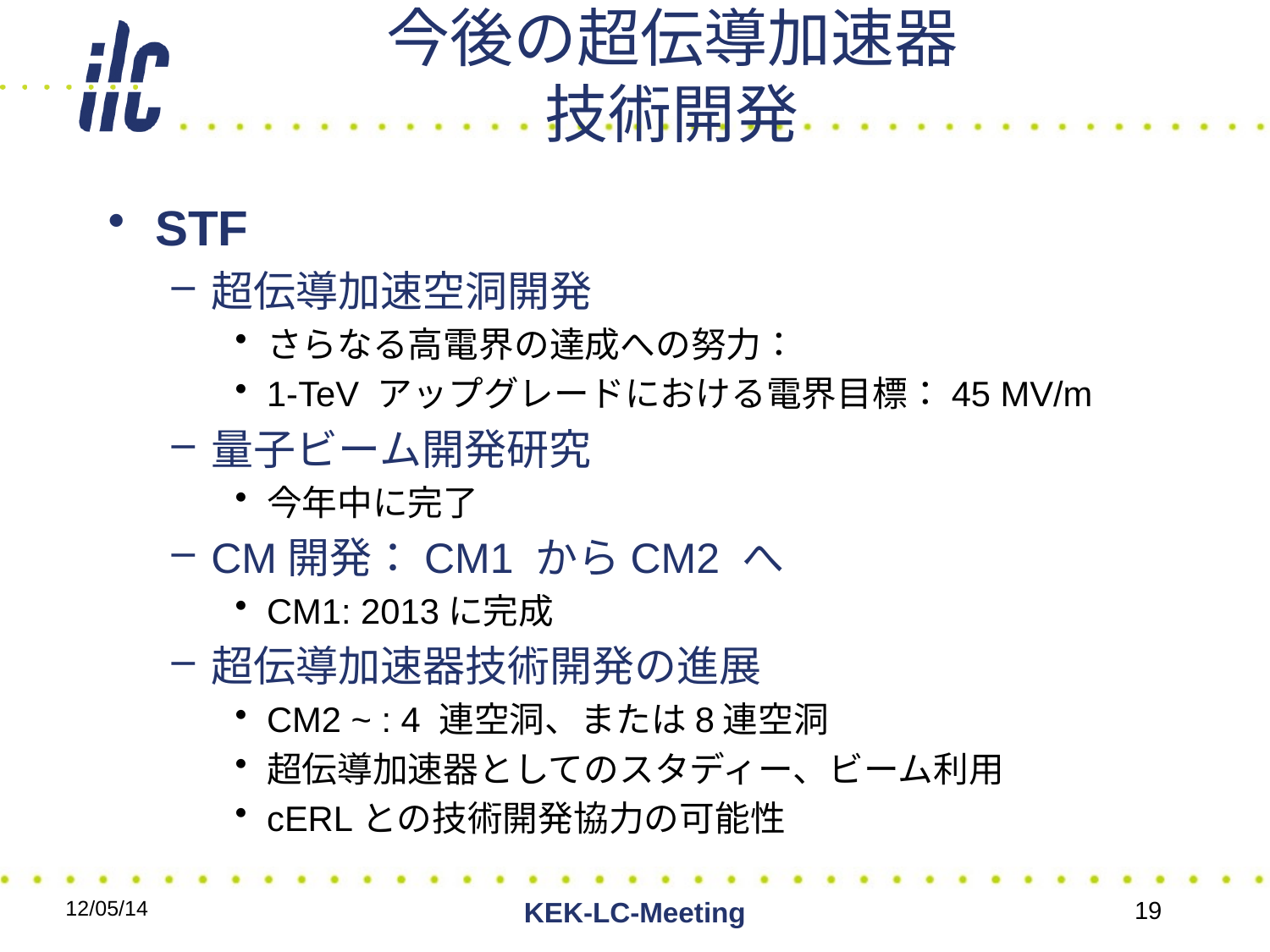

# 今後の超伝導加速器 技術開発
STF
超伝導加速空洞開発
さらなる高電界の達成への努力：
1-TeV アップグレードにおける電界目標：45 MV/m
量子ビーム開発研究
今年中に完了
CM開発：CM1 からCM2 へ
CM1: 2013に完成
超伝導加速器技術開発の進展
CM2 ~ : 4 連空洞、または8連空洞
超伝導加速器としてのスタディー、ビーム利用
cERLとの技術開発協力の可能性

12/05/14
KEK-LC-Meeting
19